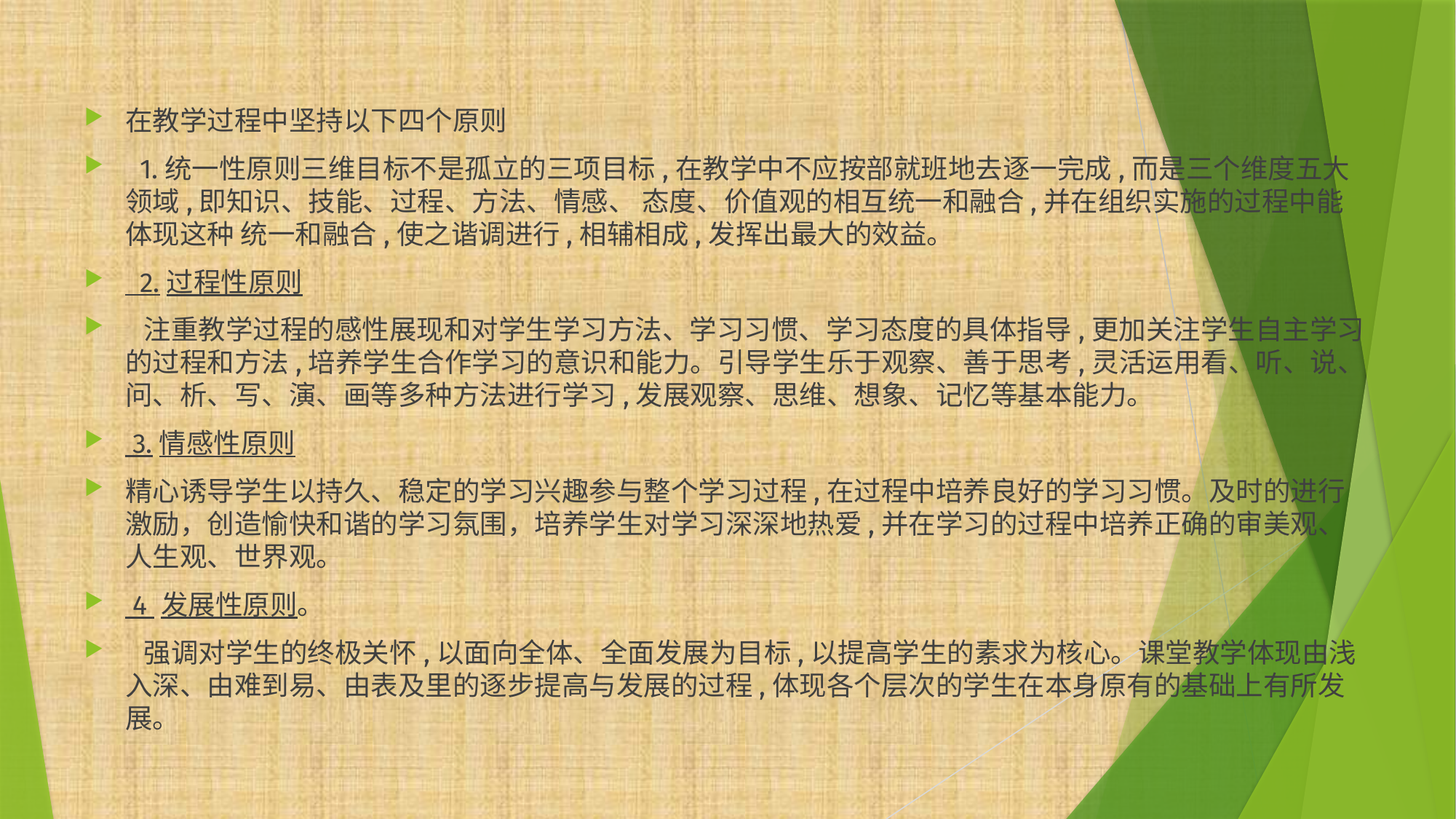

在教学过程中坚持以下四个原则
  1.统一性原则三维目标不是孤立的三项目标,在教学中不应按部就班地去逐一完成,而是三个维度五大领域,即知识、技能、过程、方法、情感、 态度、价值观的相互统一和融合,并在组织实施的过程中能体现这种 统一和融合,使之谐调进行,相辅相成,发挥出最大的效益。
  2.过程性原则
  注重教学过程的感性展现和对学生学习方法、学习习惯、学习态度的具体指导,更加关注学生自主学习的过程和方法,培养学生合作学习的意识和能力。引导学生乐于观察、善于思考,灵活运用看、听、说、问、析、写、演、画等多种方法进行学习,发展观察、思维、想象、记忆等基本能力。
 3.情感性原则
精心诱导学生以持久、稳定的学习兴趣参与整个学习过程,在过程中培养良好的学习习惯。及时的进行激励，创造愉快和谐的学习氛围，培养学生对学习深深地热爱,并在学习的过程中培养正确的审美观、人生观、世界观。
 4 发展性原则。
  强调对学生的终极关怀,以面向全体、全面发展为目标,以提高学生的素求为核心。课堂教学体现由浅入深、由难到易、由表及里的逐步提高与发展的过程,体现各个层次的学生在本身原有的基础上有所发展。